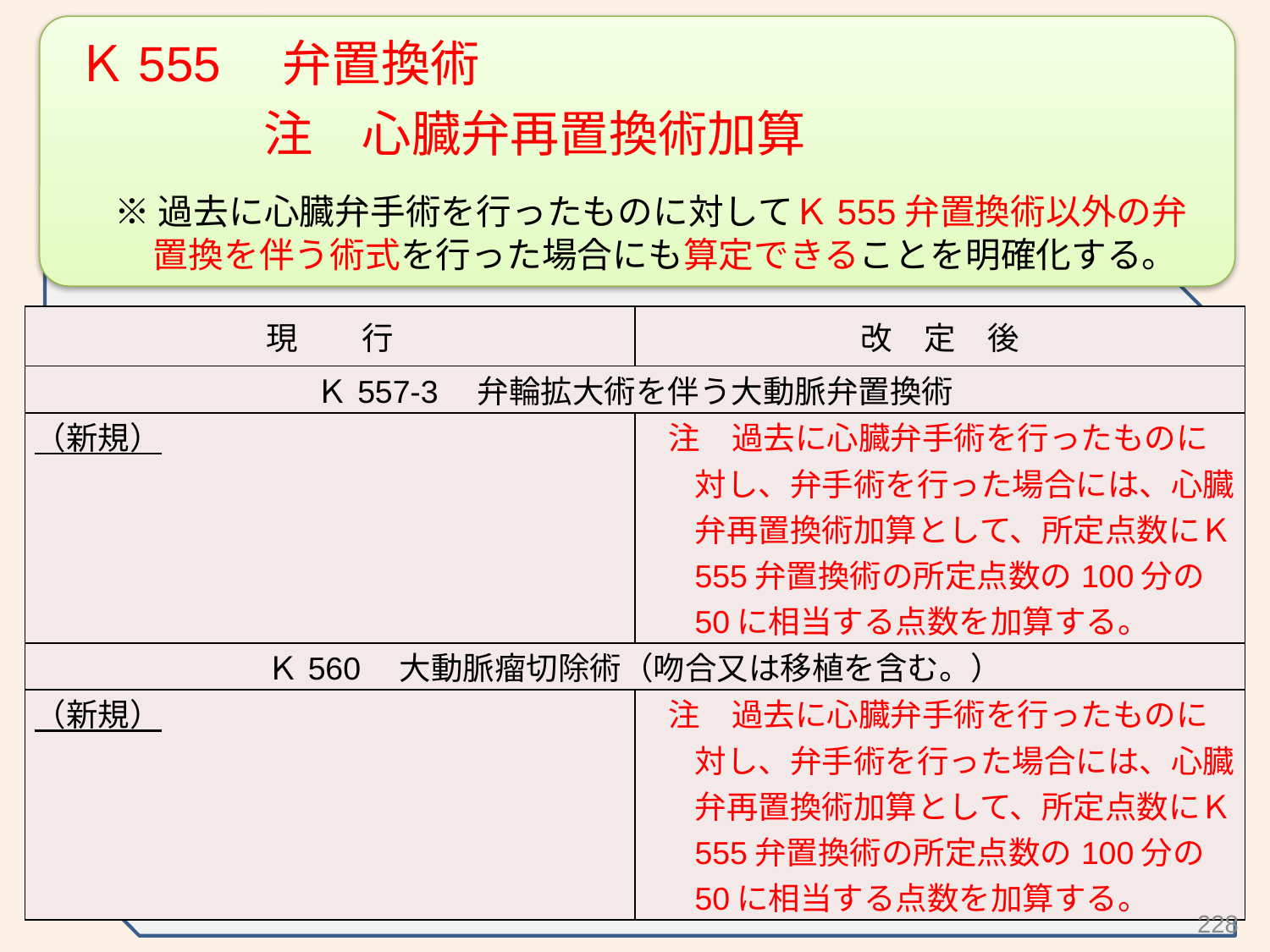

Ｋ555　弁置換術
注　心臓弁再置換術加算
※過去に心臓弁手術を行ったものに対してＫ555弁置換術以外の弁置換を伴う術式を行った場合にも算定できることを明確化する。

| 現　　行 | 改　定　後 |
| --- | --- |
| Ｋ557-3　弁輪拡大術を伴う大動脈弁置換術 |  |
| （新規） | 注　過去に心臓弁手術を行ったものに対し、弁手術を行った場合には、心臓弁再置換術加算として、所定点数にＫ555弁置換術の所定点数の100分の50に相当する点数を加算する。 |
| Ｋ560　大動脈瘤切除術（吻合又は移植を含む。） |  |
| （新規） | 注　過去に心臓弁手術を行ったものに対し、弁手術を行った場合には、心臓弁再置換術加算として、所定点数にＫ555弁置換術の所定点数の100分の50に相当する点数を加算する。 |
228